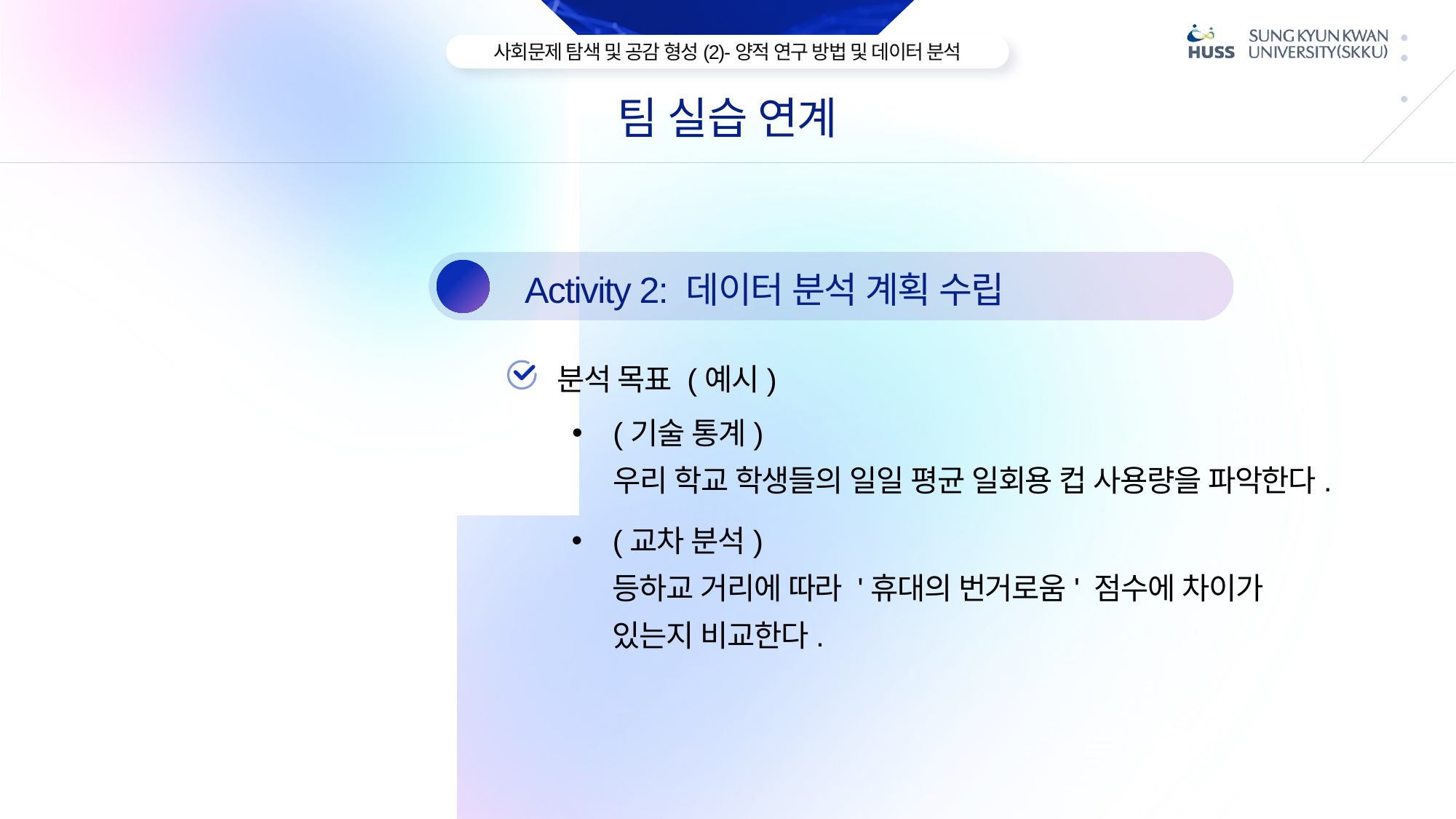

팀 실습 연계
Activity 2: 데이터 분석 계획 수립
2
분석 목표 (예시)

(기술 통계)
우리 학교 학생들의 일일 평균 일회용 컵 사용량을 파악한다.
(교차 분석)
등하교 거리에 따라 '휴대의 번거로움' 점수에 차이가 있는지 비교한다.